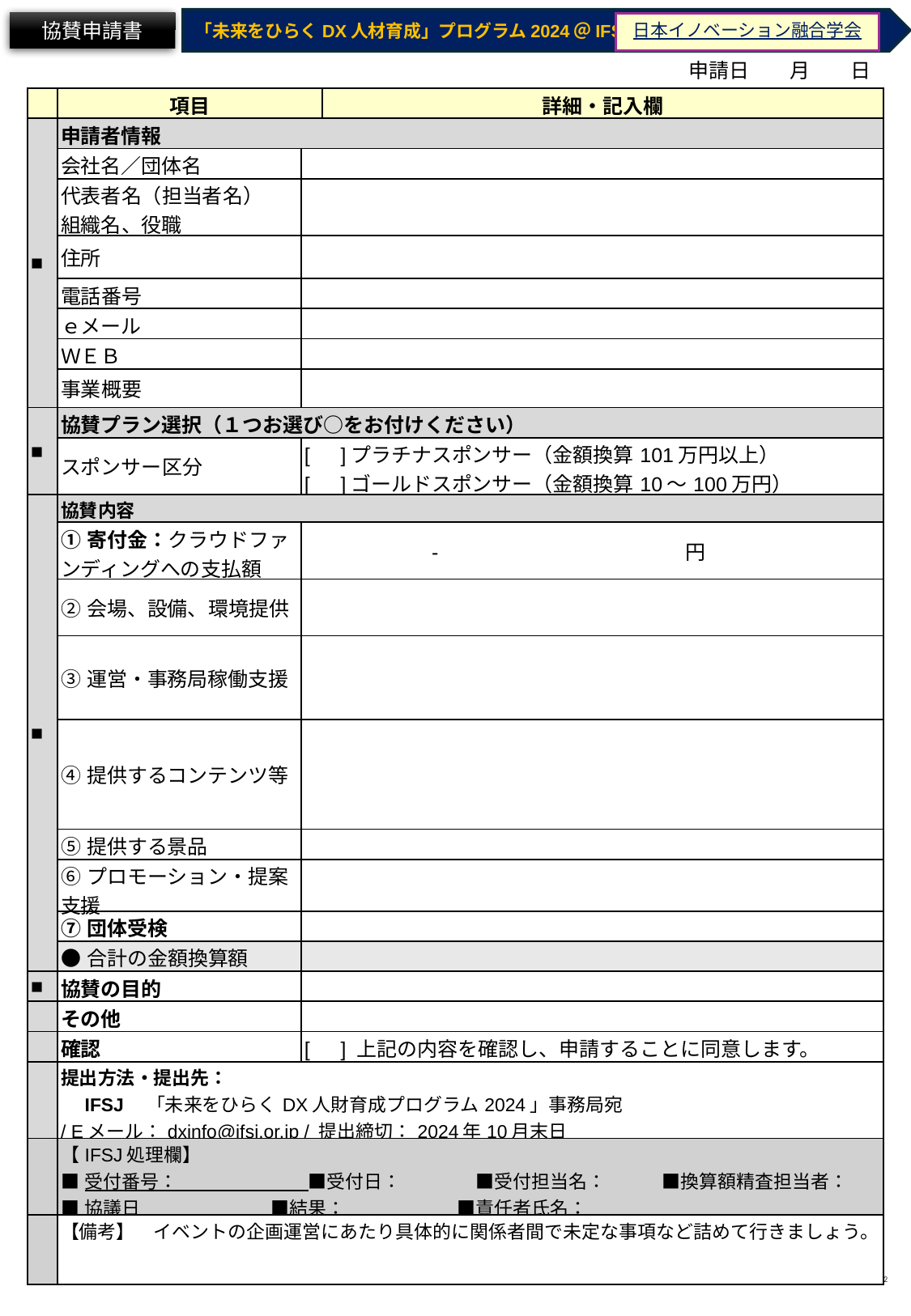

協賛申請書
申請日　　月　　日
|  | 項目 |  | 詳細・記入欄 |
| --- | --- | --- | --- |
| ■ | 申請者情報 |  |  |
|  | 会社名／団体名 |  | AKKODISコンサルティング株式会社 |
|  | 代表者名（担当者名） 組織名、役職 |  | アカデミー本部　トレーニングマネジメント部　部長　森脇晶代 |
|  | 住所 |  | [　　　　　　　　　　　　　　　　　　　　　　　　　　] |
|  | 電話番号 |  | [　　　　　　　　　　　　　　　　　　　　　　　　　　] |
|  | ｅメール |  | [　　　　　　　　　　　　　　　　　　　　　　　　　　] |
|  | ＷＥＢ |  | [　　　　　　　　　　　　　　　　　　　　　　　　　　] |
|  | 事業概要 |  | [　　　　　　　　　　　　　　　　　　　　　　　　　　] |
| ■ | 協賛プラン選択（１つお選び○をお付けください） |  |  |
|  | スポンサー区分 | [　]プラチナスポンサー（金額換算101万円以上） [　]ゴールドスポンサー（金額換算10～100万円） | [〇] |
| ■ | 協賛内容 |  |  |
|  | ①寄付金：クラウドファンディングへの支払額 | -　　　　　　　　　　　　円 | -　　　　　　　　　　　　　　　　　　　　円 |
|  | ②会場、設備、環境提供 |  | 会場：準決勝（本社ビル3F、10F、天王洲トレーニングセンター23F,24F）700席、決勝・表彰（約70万円相当） |
|  | ③運営・事務局稼働支援 |  | 事務局応対支援（6～12月の7カ月、2人×1h/日×20日）、 準決勝及び決勝・表彰支援（ |
|  | ④提供するコンテンツ等 |  | ＤＸ対策講座製造と暗化提供（約50万円相当） |
|  | ⑤提供する景品 |  | 親子の平均得点がTOPにはAKKODIS賞（ｘ万円） |
|  | ⑥プロモーション・提案支援 |  | 50か所以上への提案　　　（50万円相当） |
|  | ⑦団体受検 |  | 未定、社内で推奨 |
|  | ●合計の金額換算額 |  | 約175万円 |
| ■ | 協賛の目的 |  | ＤＸ人材育成事業会社としての協力 |
|  | その他 |  |  |
|  | 確認 | [　] 上記の内容を確認し、申請することに同意します。 | [〇] 上記の内容を確認し、申請することに同意します。 |
|  | 提出方法・提出先： 　IFSJ　「未来をひらくDX人財育成プログラム2024」事務局宛 / Eメール：dxinfo@ifsj.or.jp / 提出締切：2024年10月末日 |  |  |
|  | 【IFSJ処理欄】　 ■受付番号：　　　　　　　■受付日：　　　　■受付担当名：　　　■換算額精査担当者： ■協議日　　　　　　　■結果：　　　　　　■責任者氏名： |  |  |
|  | 【備考】　イベントの企画運営にあたり具体的に関係者間で未定な事項など詰めて行きましょう。 |  |  |